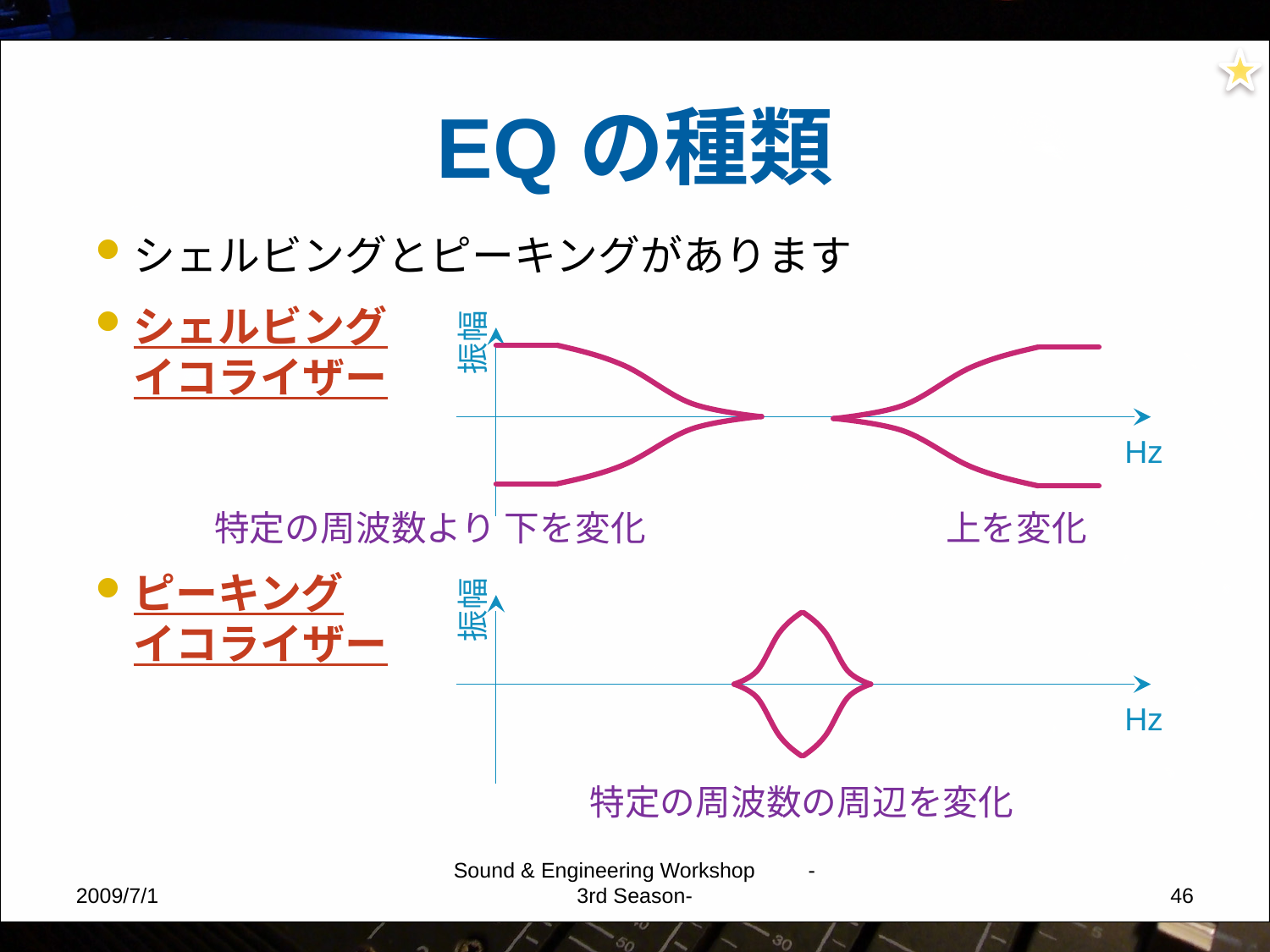

# EQの種類

シェルビングとピーキングがあります
シェルビング
イコライザー

ピーキング
イコライザー
振幅

Hz
特定の周波数より 下を変化
上を変化
振幅

Hz
特定の周波数の周辺を変化
2009/7/1
Sound & Engineering Workshop         -3rd Season-
46